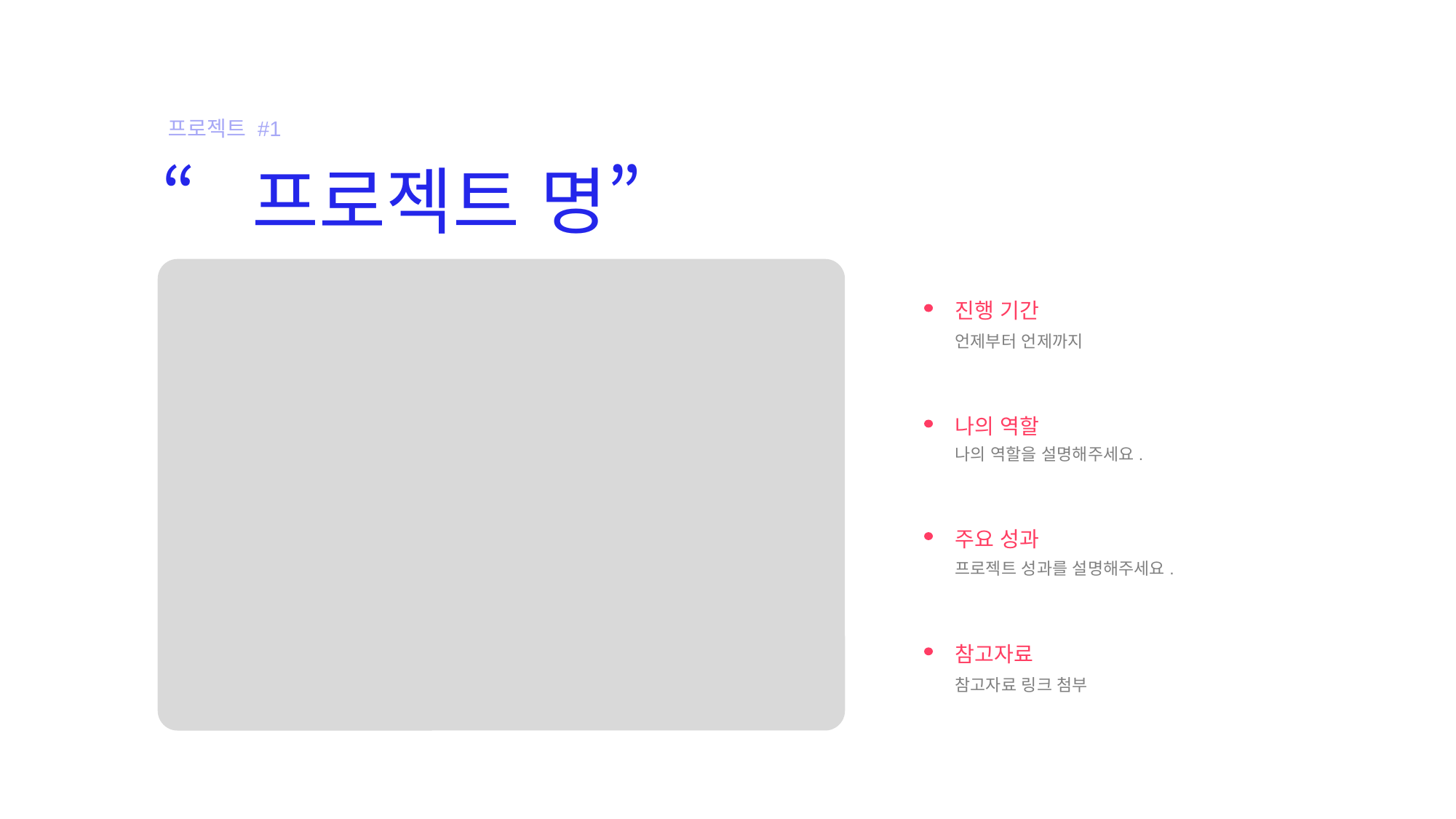

프로젝트 #1
“프로젝트 명”

진행 기간

언제부터 언제까지
나의 역할

나의 역할을 설명해주세요.
주요 성과

프로젝트 성과를 설명해주세요.
참고자료

참고자료 링크 첨부